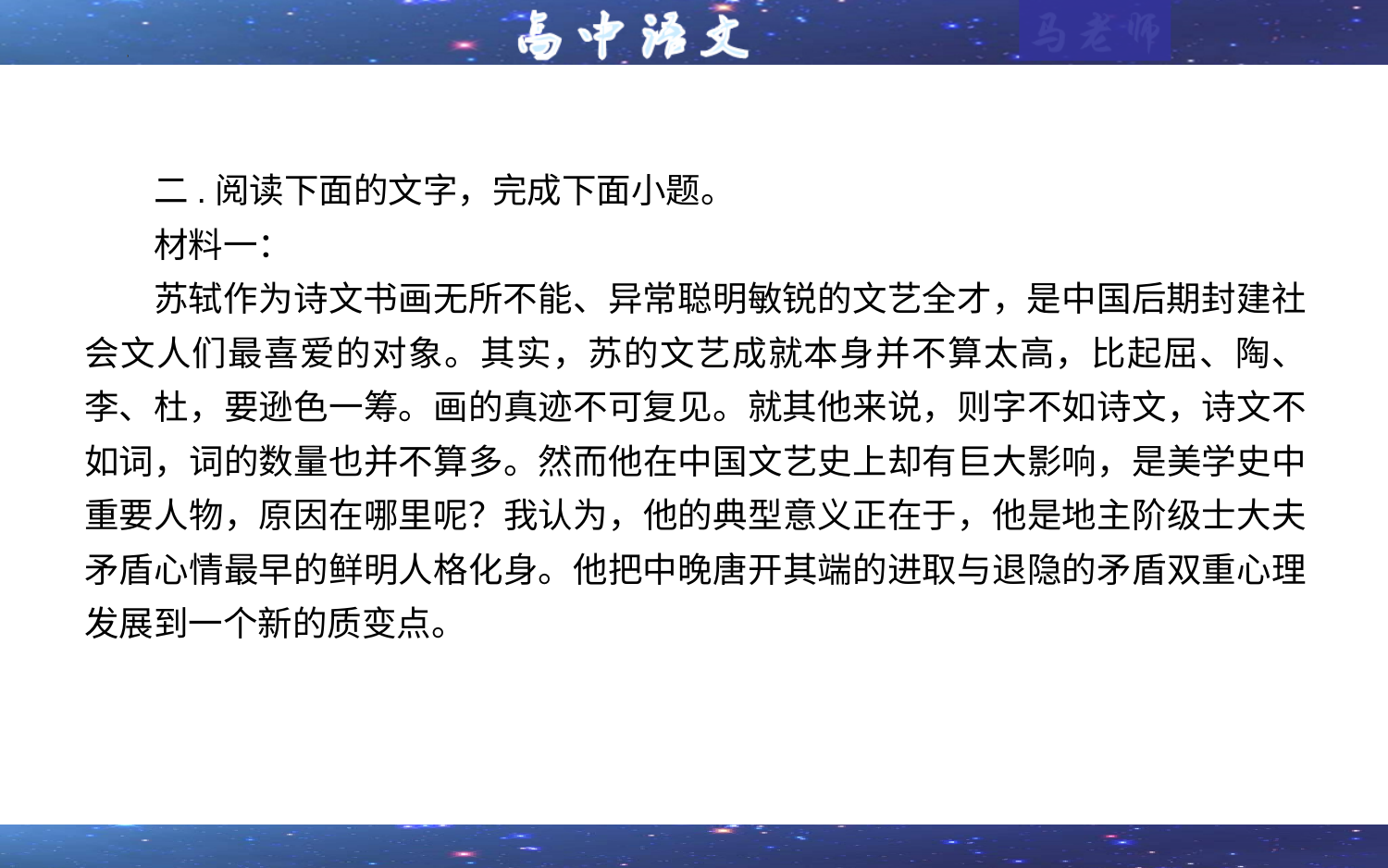

二.阅读下面的文字，完成下面小题。
材料一：
苏轼作为诗文书画无所不能、异常聪明敏锐的文艺全才，是中国后期封建社会文人们最喜爱的对象。其实，苏的文艺成就本身并不算太高，比起屈、陶、李、杜，要逊色一筹。画的真迹不可复见。就其他来说，则字不如诗文，诗文不如词，词的数量也并不算多。然而他在中国文艺史上却有巨大影响，是美学史中重要人物，原因在哪里呢？我认为，他的典型意义正在于，他是地主阶级士大夫矛盾心情最早的鲜明人格化身。他把中晚唐开其端的进取与退隐的矛盾双重心理发展到一个新的质变点。